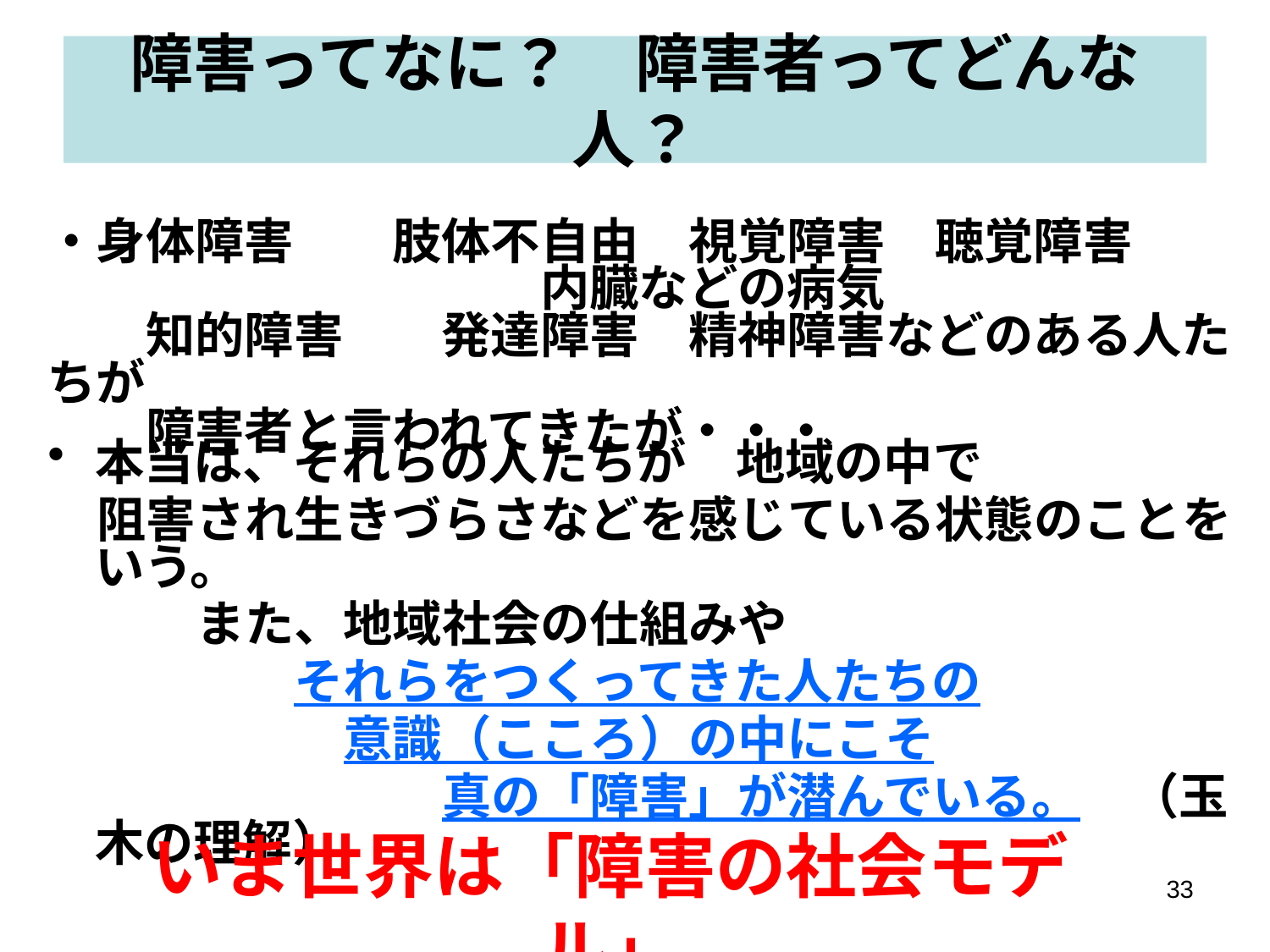

# 障害ってなに？　障害者ってどんな人？
・身体障害　　肢体不自由　視覚障害　聴覚障害
　　　　　　　　　　内臓などの病気
　　知的障害　　発達障害　精神障害などのある人たちが
　　障害者と言われてきたが・・・
本当は、それらの人たちが　地域の中で
　阻害され生きづらさなどを感じている状態のことをいう。
　　　また、地域社会の仕組みや
　　　　　それらをつくってきた人たちの
　　　　　　意識（こころ）の中にこそ
　　　　　　　　真の「障害」が潜んでいる。　（玉木の理解）

いま世界は「障害の社会モデル」
33